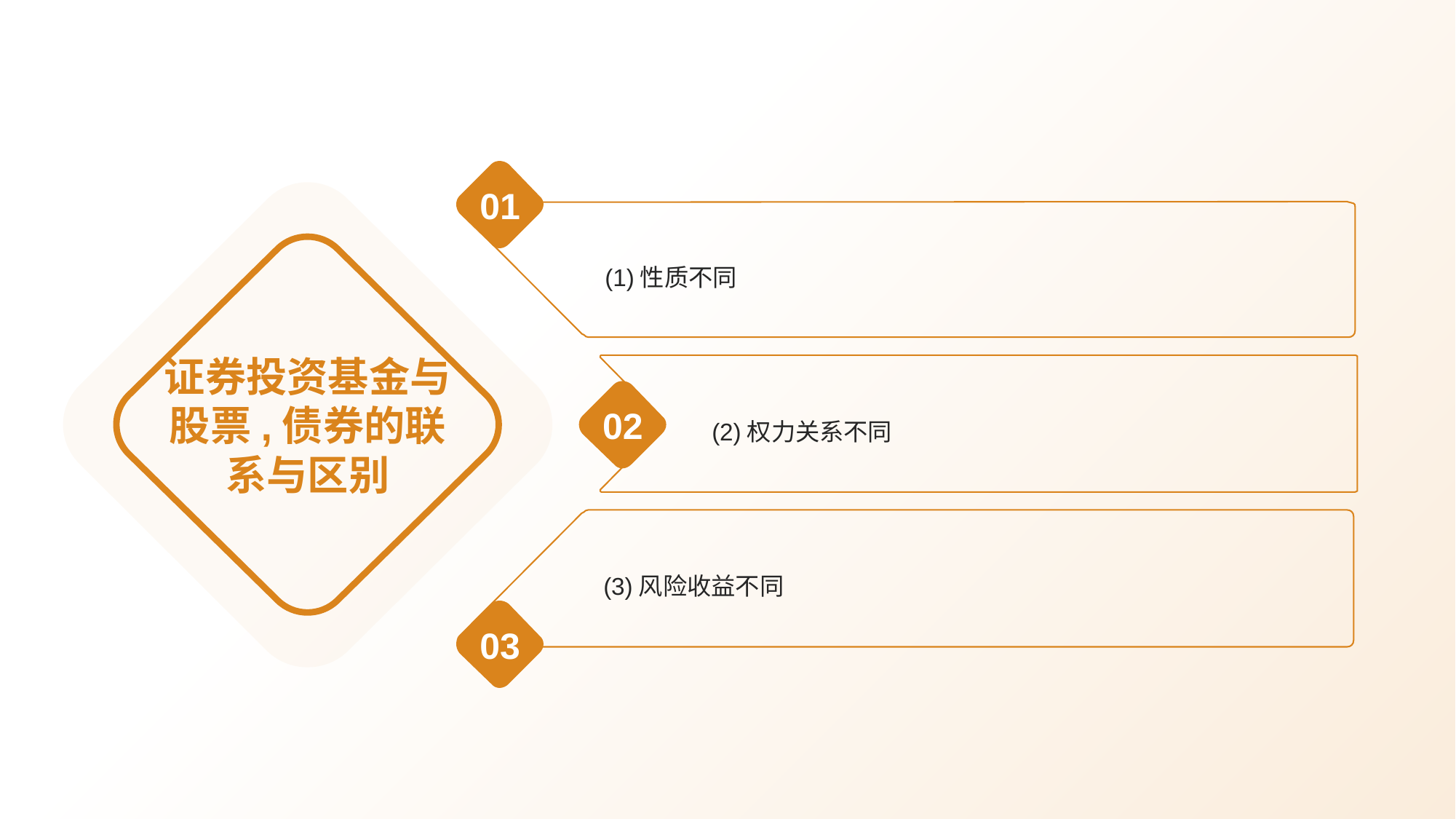

01

(1)性质不同
证券投资基金与股票,债券的联系与区别
(2)权力关系不同
02
(3)风险收益不同
03